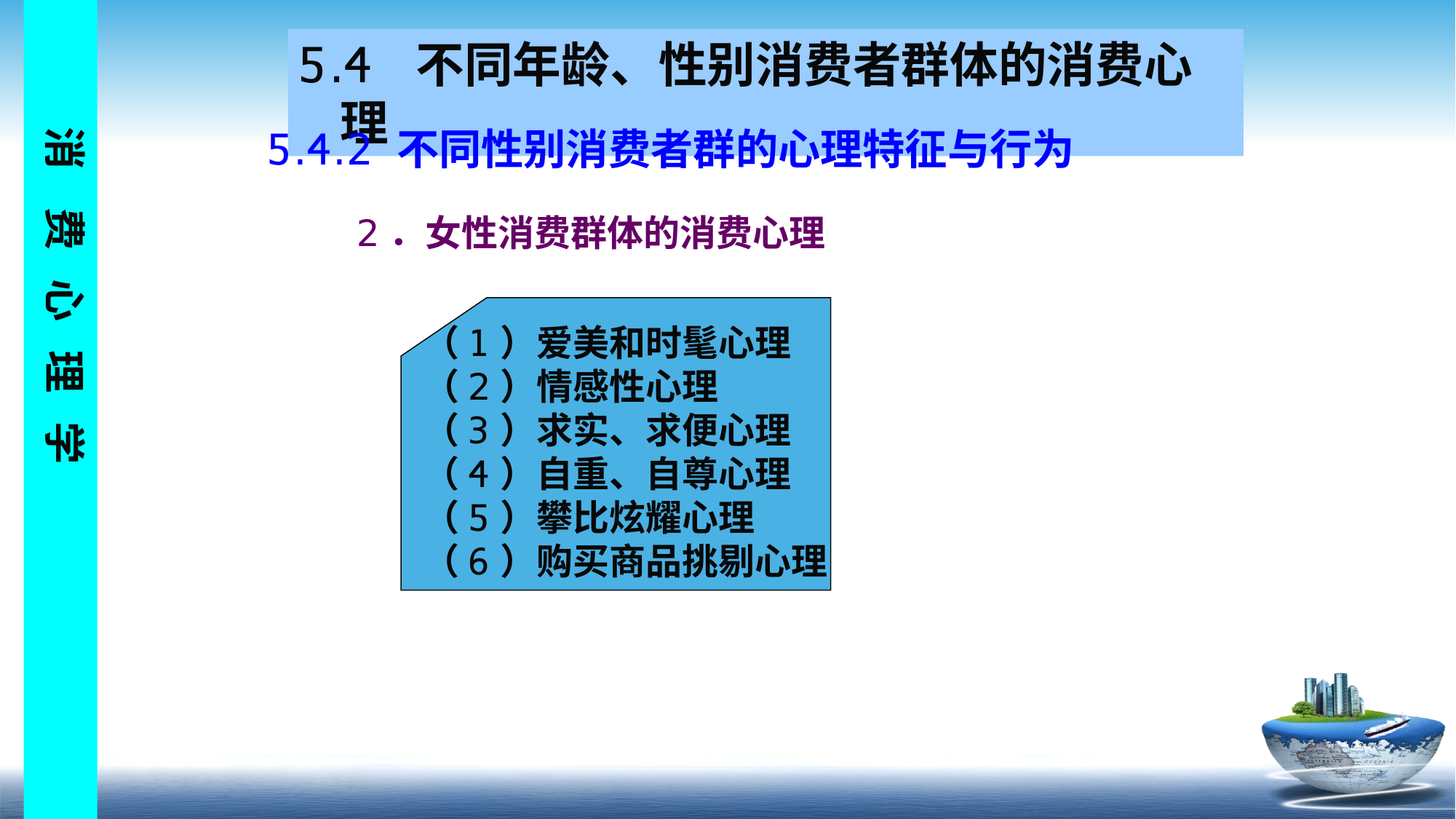

5.4  不同年龄、性别消费者群体的消费心理
5.4.2 不同性别消费者群的心理特征与行为
2．女性消费群体的消费心理

（1）爱美和时髦心理
（2）情感性心理
（3）求实、求便心理
（4）自重、自尊心理
（5）攀比炫耀心理
（6）购买商品挑剔心理